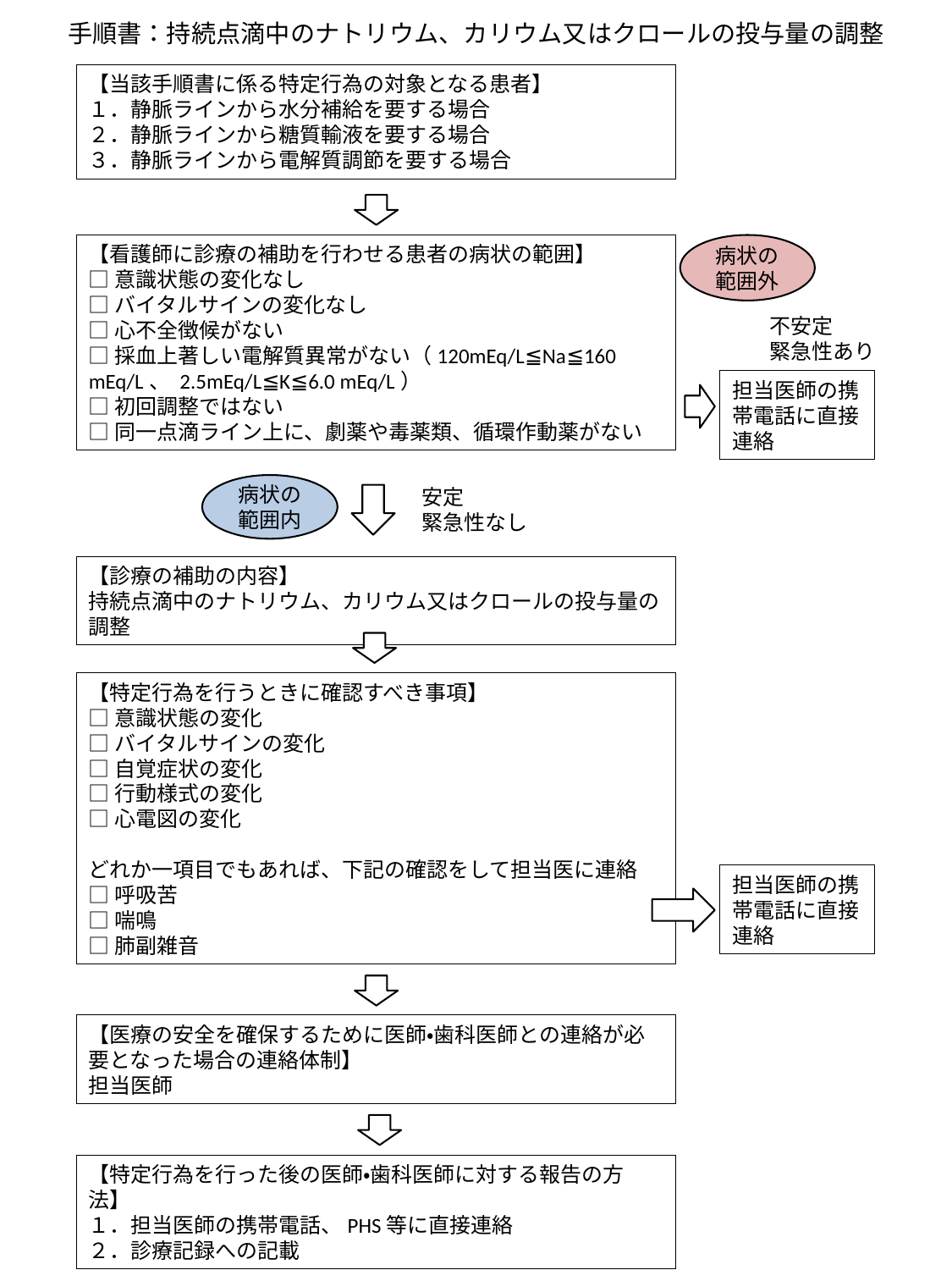

手順書：持続点滴中のナトリウム、カリウム又はクロールの投与量の調整
【当該手順書に係る特定行為の対象となる患者】
１．静脈ラインから水分補給を要する場合
２．静脈ラインから糖質輸液を要する場合
３．静脈ラインから電解質調節を要する場合

【看護師に診療の補助を行わせる患者の病状の範囲】
□意識状態の変化なし
□バイタルサインの変化なし
□心不全徴候がない
□採血上著しい電解質異常がない（120mEq/L≦Na≦160 mEq/L、 2.5mEq/L≦K≦6.0 mEq/L）
□初回調整ではない
□同一点滴ライン上に、劇薬や毒薬類、循環作動薬がない
病状の
範囲外
不安定
緊急性あり
担当医師の携帯電話に直接連絡

病状の
範囲内
安定
緊急性なし

【診療の補助の内容】
持続点滴中のナトリウム、カリウム又はクロールの投与量の調整

【特定行為を行うときに確認すべき事項】
□意識状態の変化
□バイタルサインの変化
□自覚症状の変化
□行動様式の変化
□心電図の変化

どれか一項目でもあれば、下記の確認をして担当医に連絡
□呼吸苦
□喘鳴
□肺副雑音
担当医師の携帯電話に直接連絡

【医療の安全を確保するために医師・歯科医師との連絡が必要となった場合の連絡体制】
担当医師

【特定行為を行った後の医師・歯科医師に対する報告の方法】
１．担当医師の携帯電話、PHS等に直接連絡
２．診療記録への記載